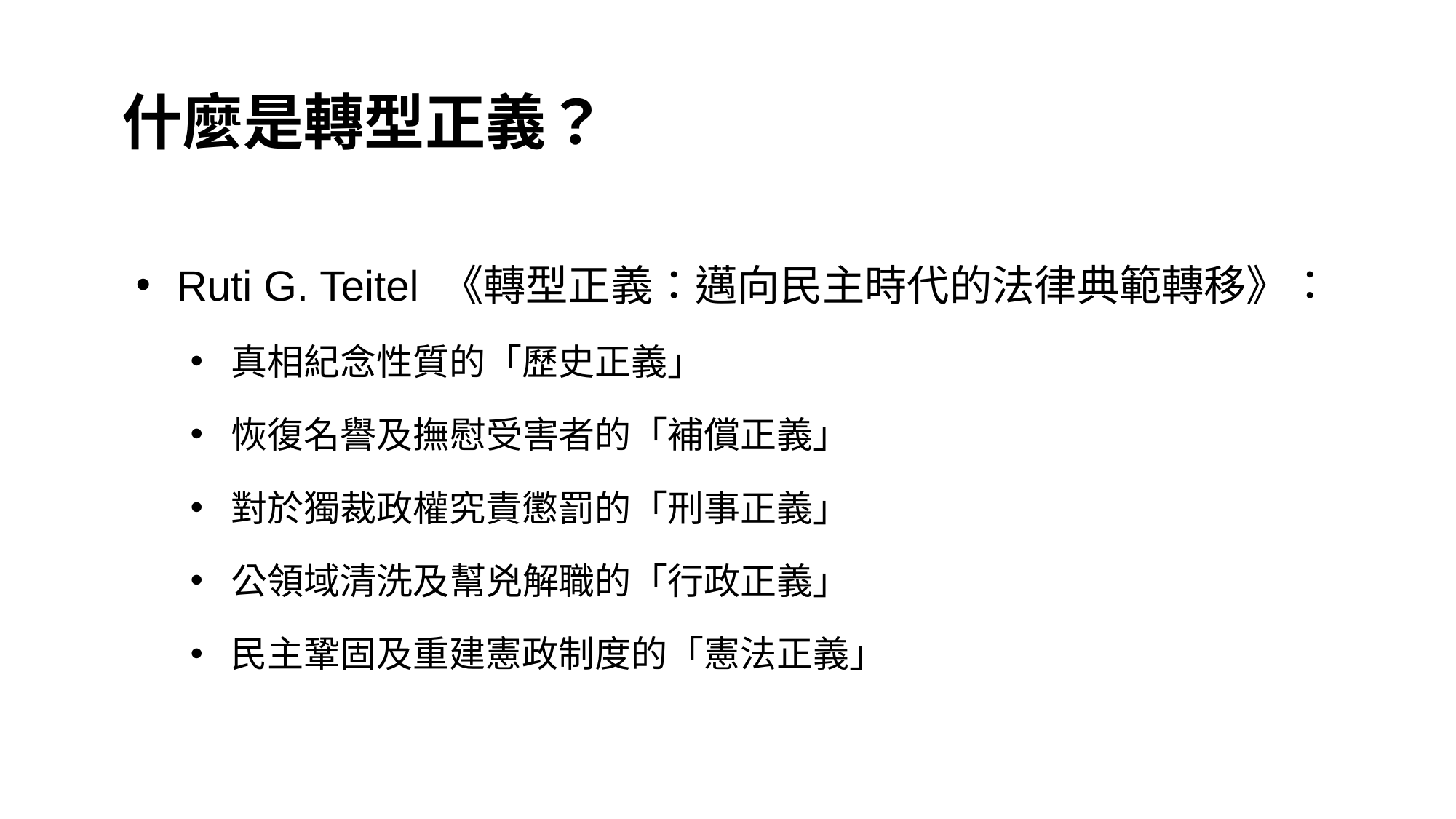

# 什麼是轉型正義？
Ruti G. Teitel 《轉型正義：邁向民主時代的法律典範轉移》：
真相紀念性質的「歷史正義」
恢復名譽及撫慰受害者的「補償正義」
對於獨裁政權究責懲罰的「刑事正義」
公領域清洗及幫兇解職的「行政正義」
民主鞏固及重建憲政制度的「憲法正義」